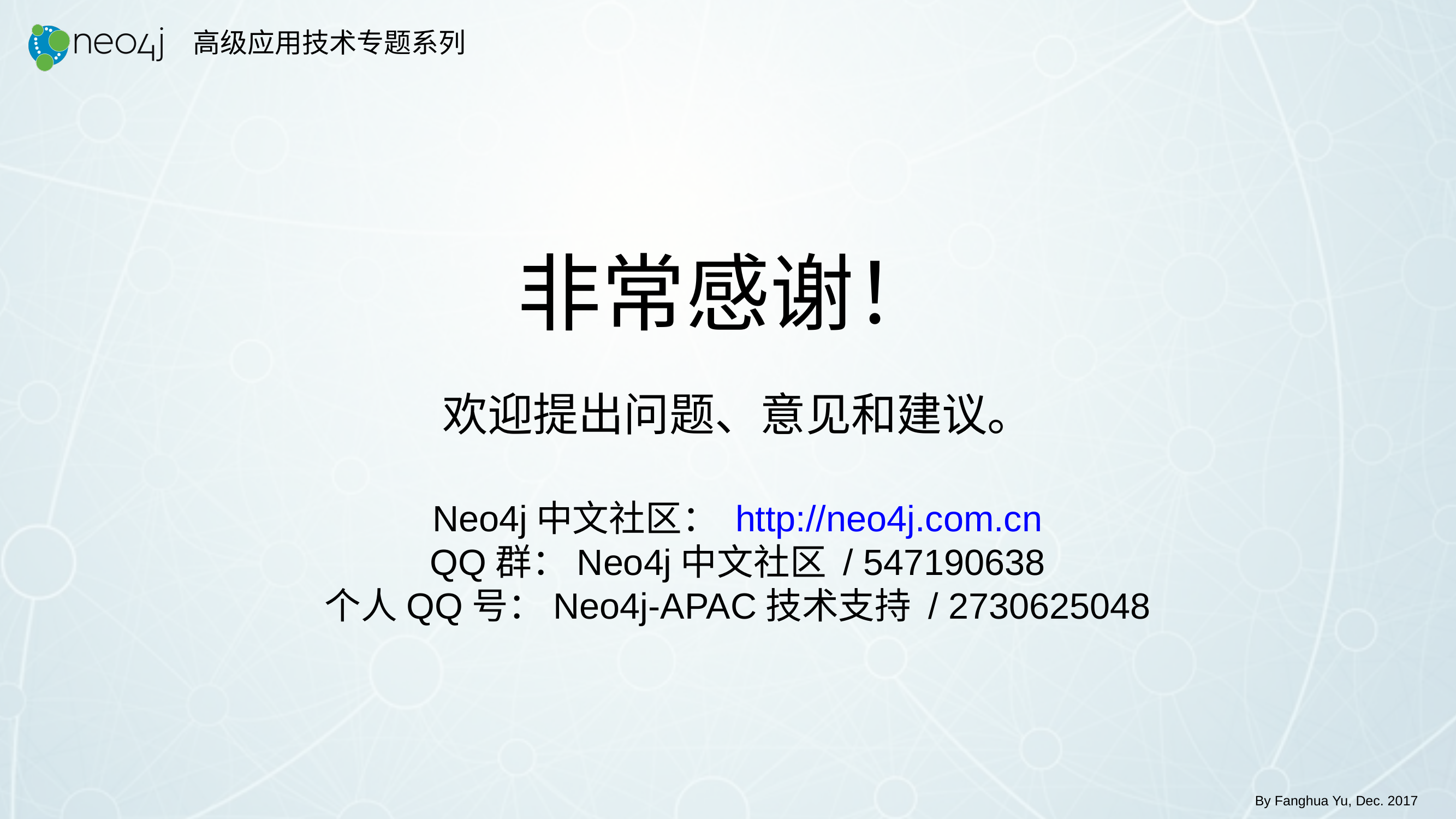

# 非常感谢！
欢迎提出问题、意见和建议。

Neo4j中文社区： http://neo4j.com.cn
QQ群：Neo4j中文社区 / 547190638
个人QQ号：Neo4j-APAC技术支持 / 2730625048